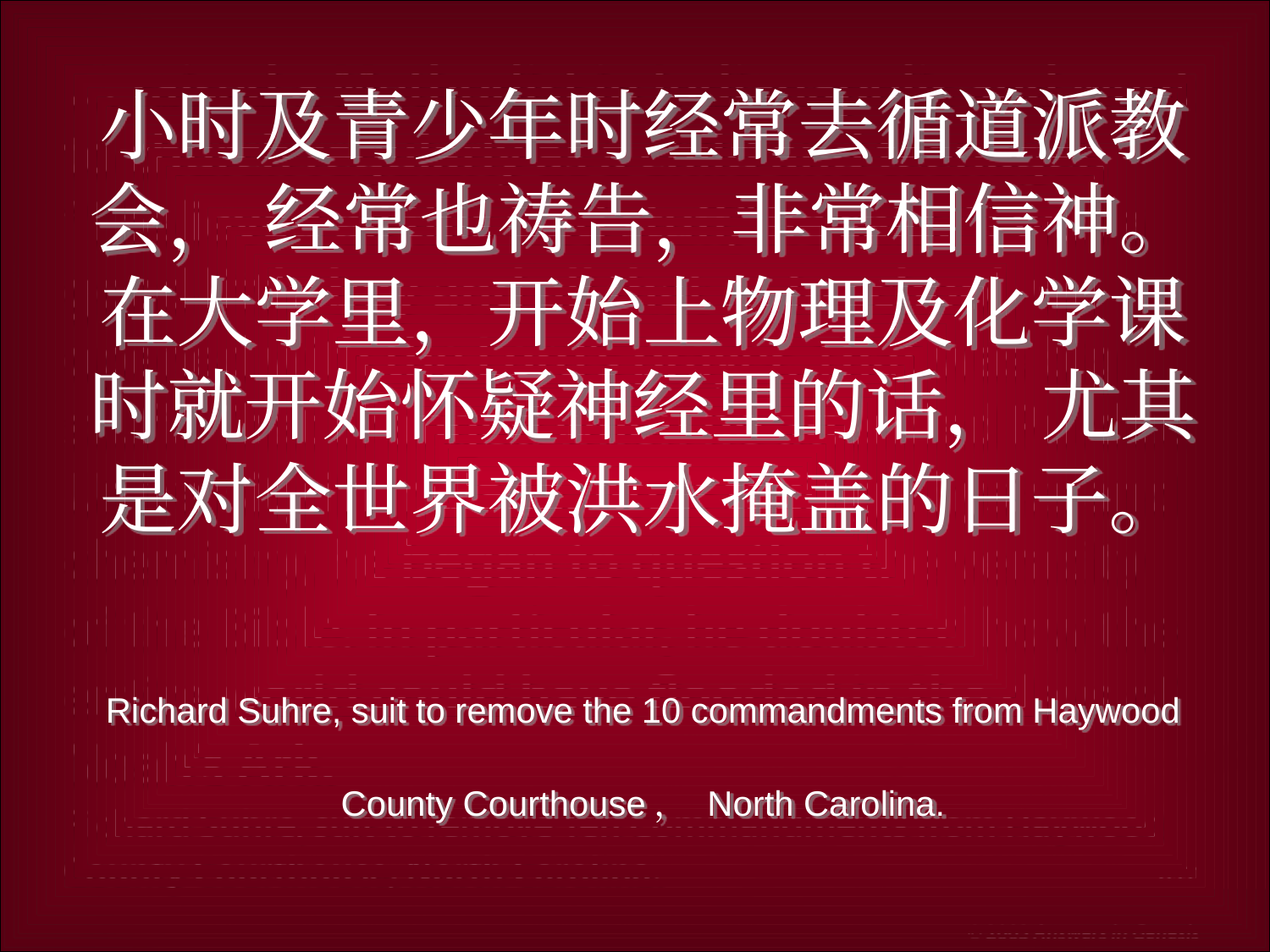

.
# Q551-Suhre 00436
小时及青少年时经常去循道派教会， 经常也祷告，非常相信神。在大学里，开始上物理及化学课时就开始怀疑神经里的话， 尤其是对全世界被洪水掩盖的日子。
Richard Suhre, suit to remove the 10 commandments from Haywood County Courthouse， North Carolina.